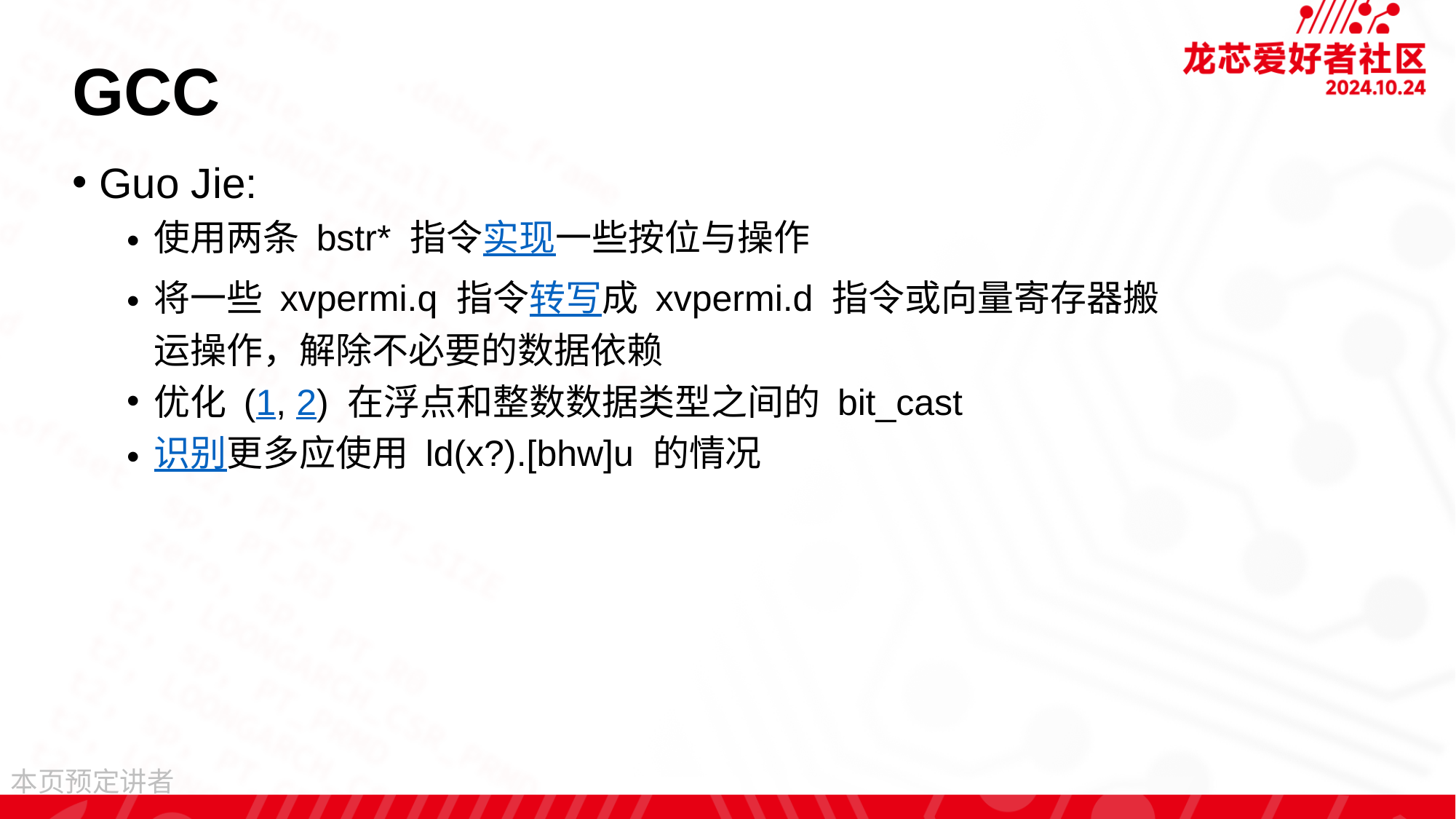

# GCC
Guo Jie:
使用两条 bstr* 指令实现一些按位与操作
将一些 xvpermi.q 指令转写成 xvpermi.d 指令或向量寄存器搬运操作，解除不必要的数据依赖
优化 (1, 2) 在浮点和整数数据类型之间的 bit_cast
识别更多应使用 ld(x?).[bhw]u 的情况